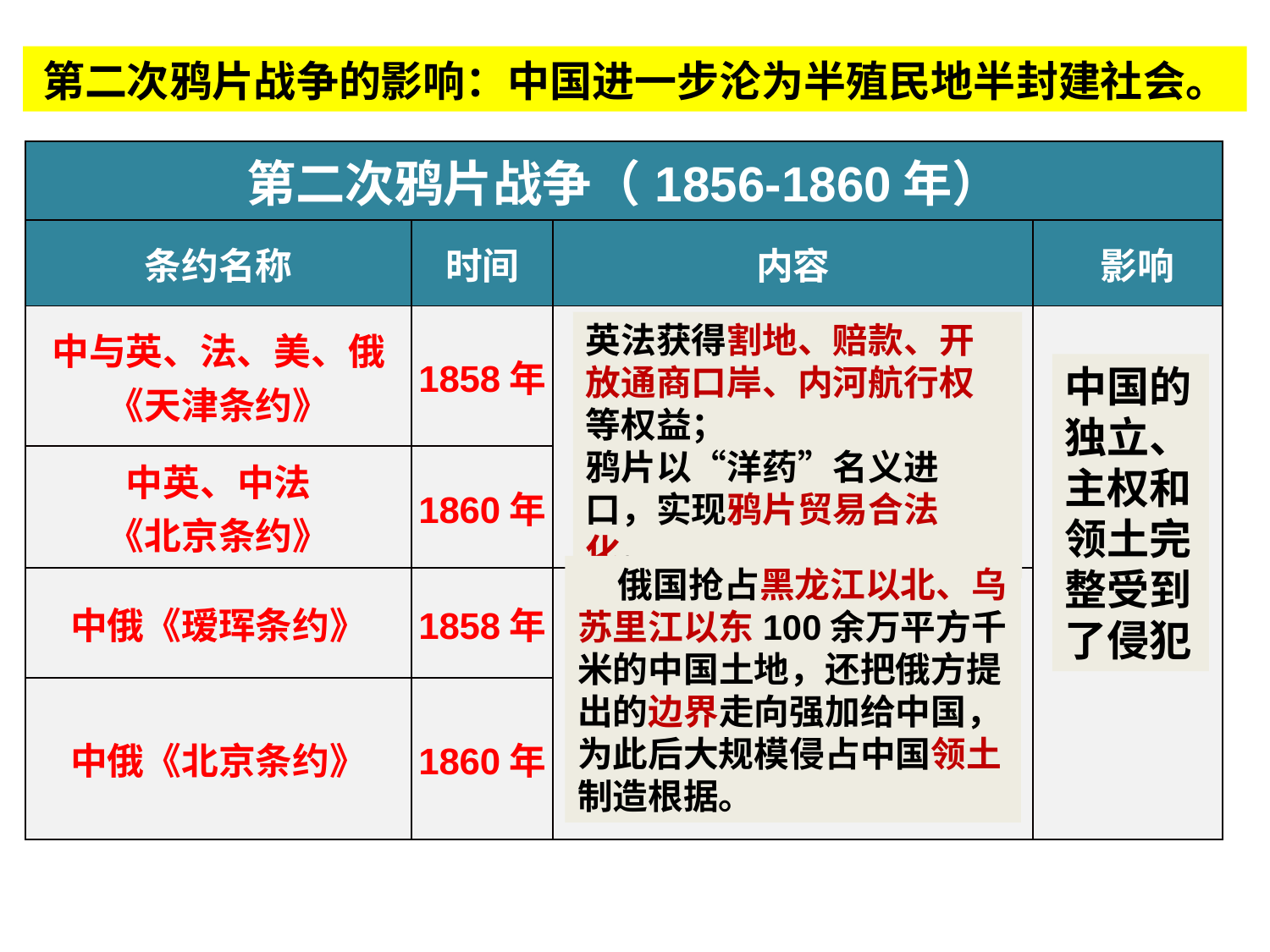

第二次鸦片战争的影响：中国进一步沦为半殖民地半封建社会。
| 第二次鸦片战争（1856-1860年） |  |  |  |
| --- | --- | --- | --- |
| 条约名称 | 时间 | 内容 | 影响 |
| 中与英、法、美、俄 《天津条约》 | 1858年 |  |  |
| 中英、中法 《北京条约》 | 1860年 |  |  |
| 中俄《瑷珲条约》 | 1858年 |  |  |
| 中俄《北京条约》 | 1860年 |  |  |
英法获得割地、赔款、开放通商口岸、内河航行权等权益；
鸦片以“洋药”名义进口，实现鸦片贸易合法化。
中国的独立、主权和领土完整受到了侵犯
    俄国抢占黑龙江以北、乌苏里江以东100余万平方千米的中国土地，还把俄方提出的边界走向强加给中国，为此后大规模侵占中国领土制造根据。